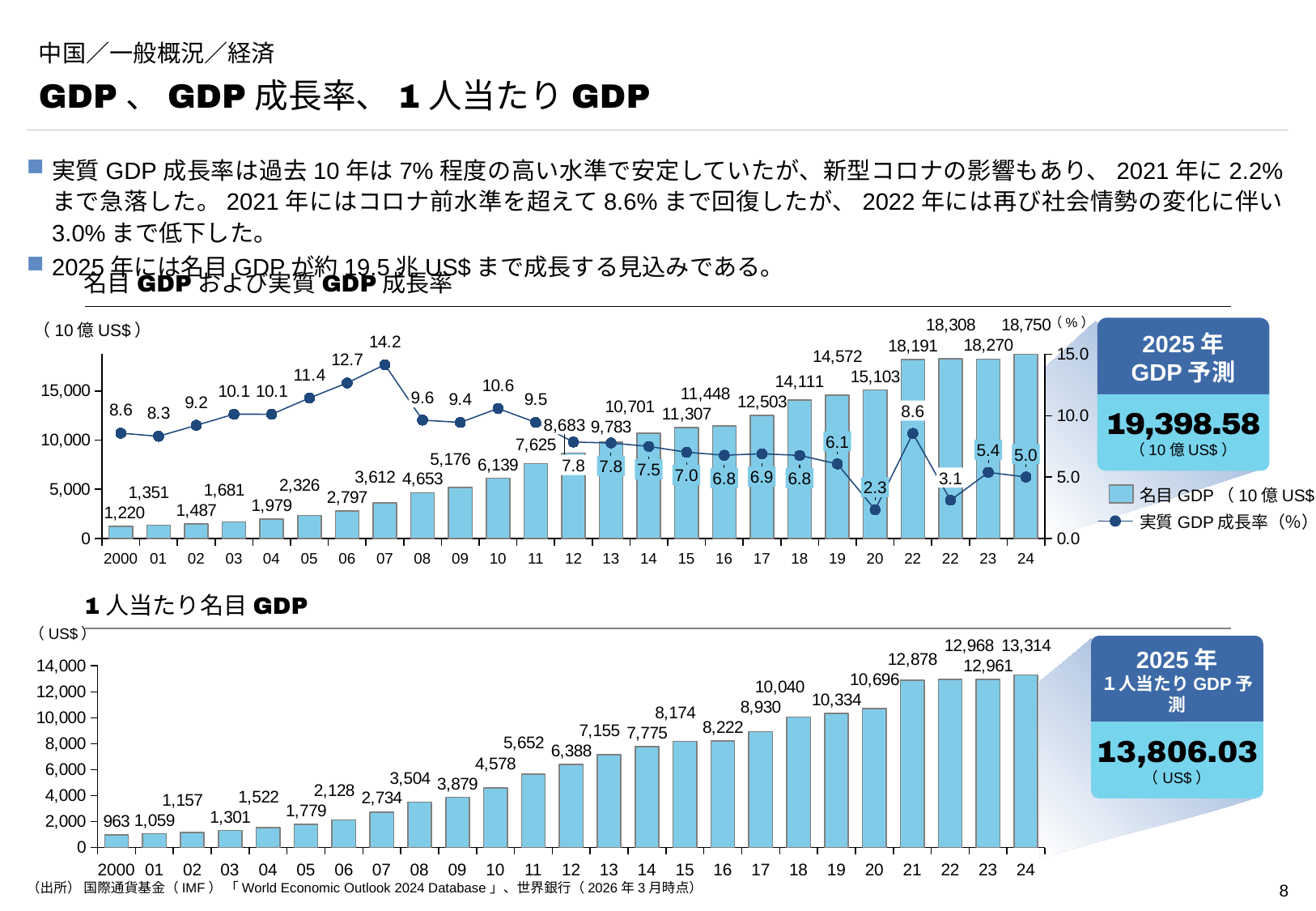

# 中国／一般概況／経済
GDP、GDP成長率、1人当たりGDP
実質GDP成長率は過去10年は7%程度の高い水準で安定していたが、新型コロナの影響もあり、2021年に2.2%まで急落した。2021年にはコロナ前水準を超えて8.6%まで回復したが、2022年には再び社会情勢の変化に伴い3.0%まで低下した。
2025年には名目GDPが約19.5兆US$まで成長する見込みである。
名目GDPおよび実質GDP成長率

### Chart

| Category |  |  |
|---|---|---|
（%）
2025年
GDP予測
（10億US$）

9.6
19,398.58
（10億US$）
8.6
8,683
6.1
5.4
5.0
7.8
7.8
7.5
7.0
6.9
3.1
6.8
6.8
2.3
名目GDP（10億US$）

実質GDP成長率（％）

2000
01
02
03
04
05
06
07
08
09
10
11
12
13
14
15
16
17
18
19
20
22
22
23
24
1人当たり名目GDP

### Chart

| Category |  |
|---|---|
（US$）
2025年
１人当たりGDP予測

13,806.03
（US$）
2000
01
02
03
04
05
06
07
08
09
10
11
12
13
14
15
16
17
18
19
20
21
22
23
24
（出所） 国際通貨基金（IMF） 「World Economic Outlook 2024 Database」、世界銀行（2026年3月時点）